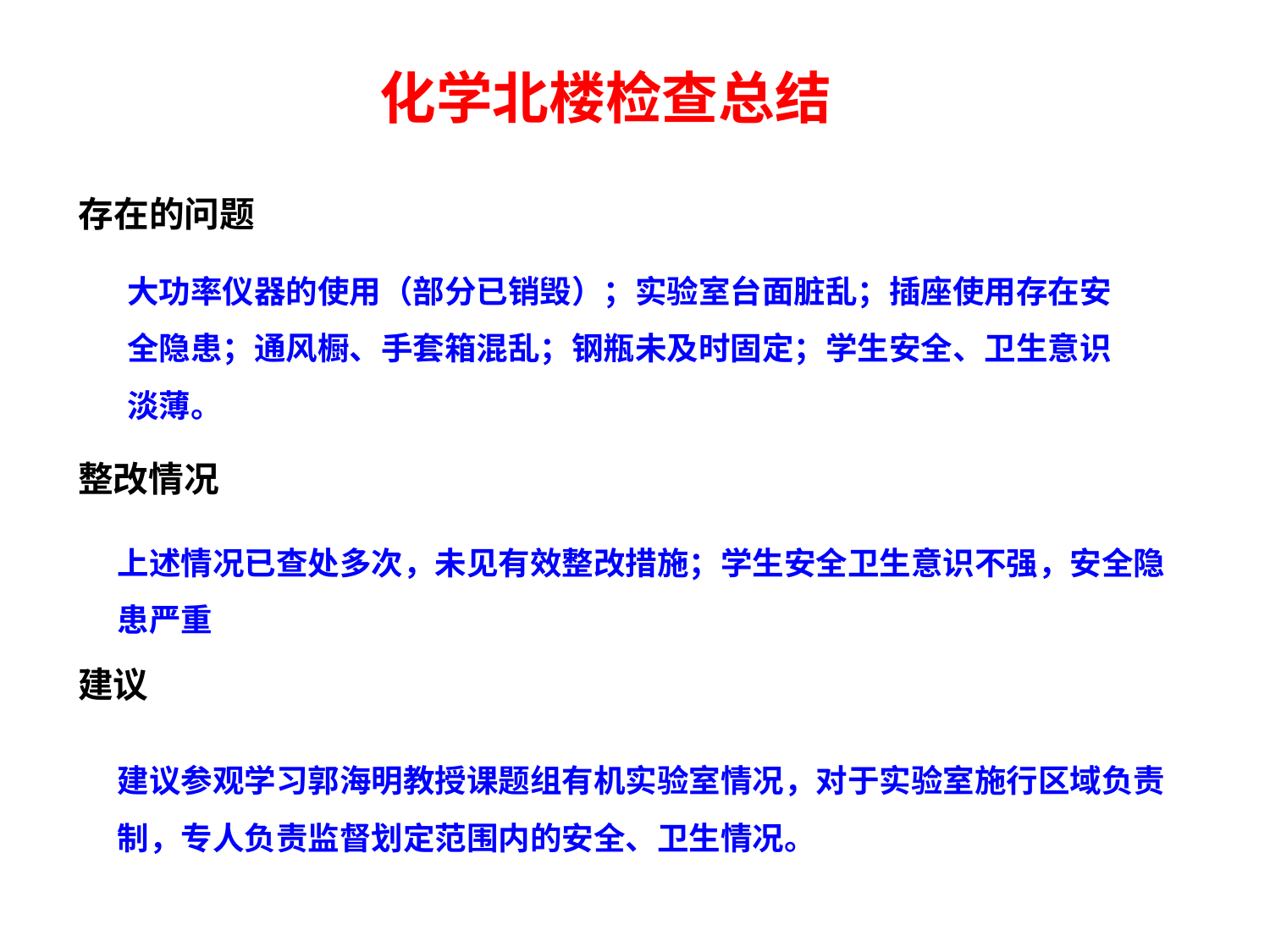

化学北楼检查总结
存在的问题
大功率仪器的使用（部分已销毁）；实验室台面脏乱；插座使用存在安全隐患；通风橱、手套箱混乱；钢瓶未及时固定；学生安全、卫生意识淡薄。
整改情况
上述情况已查处多次，未见有效整改措施；学生安全卫生意识不强，安全隐患严重
建议
建议参观学习郭海明教授课题组有机实验室情况，对于实验室施行区域负责制，专人负责监督划定范围内的安全、卫生情况。